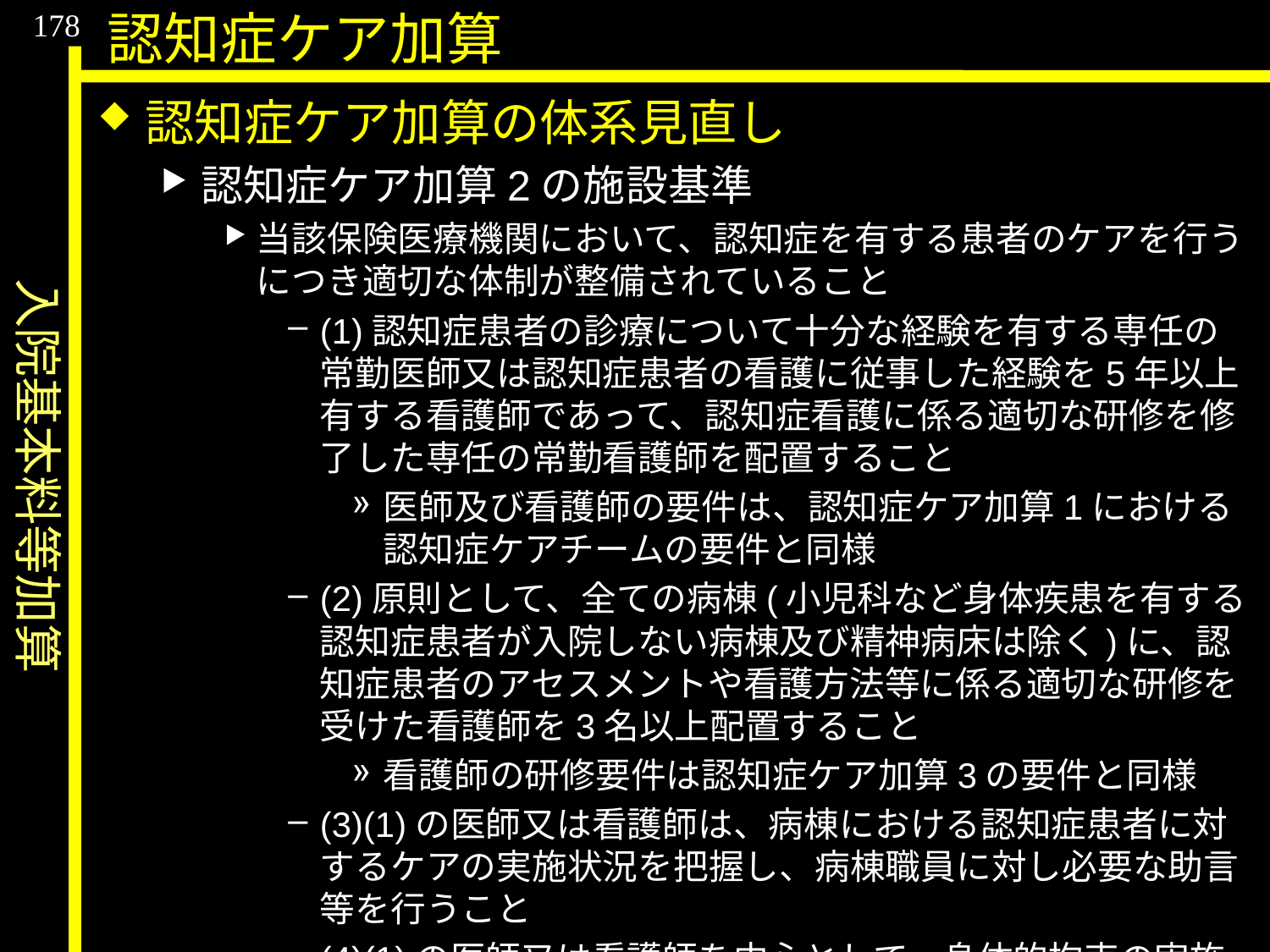

入院基本料等加算
178
認知症ケア加算

認知症ケア加算の体系見直し
認知症ケア加算2の施設基準
当該保険医療機関において、認知症を有する患者のケアを行うにつき適切な体制が整備されていること
(1)認知症患者の診療について十分な経験を有する専任の常勤医師又は認知症患者の看護に従事した経験を5年以上有する看護師であって、認知症看護に係る適切な研修を修了した専任の常勤看護師を配置すること
医師及び看護師の要件は、認知症ケア加算1における認知症ケアチームの要件と同様
(2)原則として、全ての病棟(小児科など身体疾患を有する認知症患者が入院しない病棟及び精神病床は除く)に、認知症患者のアセスメントや看護方法等に係る適切な研修を受けた看護師を3名以上配置すること
看護師の研修要件は認知症ケア加算3の要件と同様
(3)(1)の医師又は看護師は、病棟における認知症患者に対するケアの実施状況を把握し、病棟職員に対し必要な助言等を行うこと
(4)(1)の医師又は看護師を中心として、身体的拘束の実施基準や鎮静を目的とした薬物の適正使用等の内容を盛り込んだ認知症ケアに関する手順書(マニュアル)を作成し、保険医療機関内に周知し活用すること
(5)(1)の医師又は看護師を中心として、認知症患者に関わる職員に対して、少なくとも年に1回は研修や事例検討会等を実施すること

【認知症ケア加算3】
施設基準※但し書き部分追加
(1)原則として、全ての病棟(小児科など身体疾患を有する認知症患者が入院しない病棟及び精神病床は除く)に、認知症患者のアセスメントや看護方法等に係る適切な研修を受けた看護師を3名以上配置すること
(2)(1)に掲げる適切な研修とは、次の事項に該当する研修のことをいう。ただし、(1)に掲げる3名の看護師のうち1名については、次の事項に該当する研修を受講した看護師が行う認知症看護に係る院内研修の受講をもって満たすものとして差し支えない。
ア国、都道府県又は医療関係団体等が主催する研修であること(修了証が交付されるもの)
イ認知症看護に必要な専門的知識・技術を有する看護師の養成を目的とした研修であること
ウ講義及び演習は、次の内容について9時間以上含むものであること
(略)

2.認知症ケア加算1の医師及び看護師に係る要件緩和
【認知症ケア加算1】
施設基準※原則を追加
(1)当該保険医療機関内に、以下から構成される認知症ケアに係るチム(以下「認知症ケアチーム」という)が設置されていることこのうち、イに掲げる看護師については、原則週16時間以上、認知症ケアチームの業務に従事すること
ア認知症患者の診療について十分な経験を有する専任の常勤医師
イ認知症患者の看護に従事した経験を5年以上有する看護師であって、認知症看護に係る適切な研修を修了した専任の常勤看護師
ウ(略)
(2)(1)のアに掲げる医師は、精神科の経験を3年以上有する医師、神経内科の経験を3年以上有する医師又は認知症治療に係る適切な研修を修了した医師であること(中略)また、週3日以上常態として勤務しており、かつ、所定労働時間が週22時間以上の勤務を行っている専任の非常勤医師(精神科の経験を3年以上有する医師、神経内科の経験を3年以上有する医師又は認知症治療に係る適切な研修を修了した医師に限る)を2名以上組み合わせることにより、常勤医師の勤務時間帯と同じ時間帯にこれらの非常勤医師が配置されている場合には、当該2名以上の非常勤医師が認知症ケアチームの業務に従事する場合に限り、当該基準を満たしていることとみなすことができる。

5年→3年、24時間→22時間